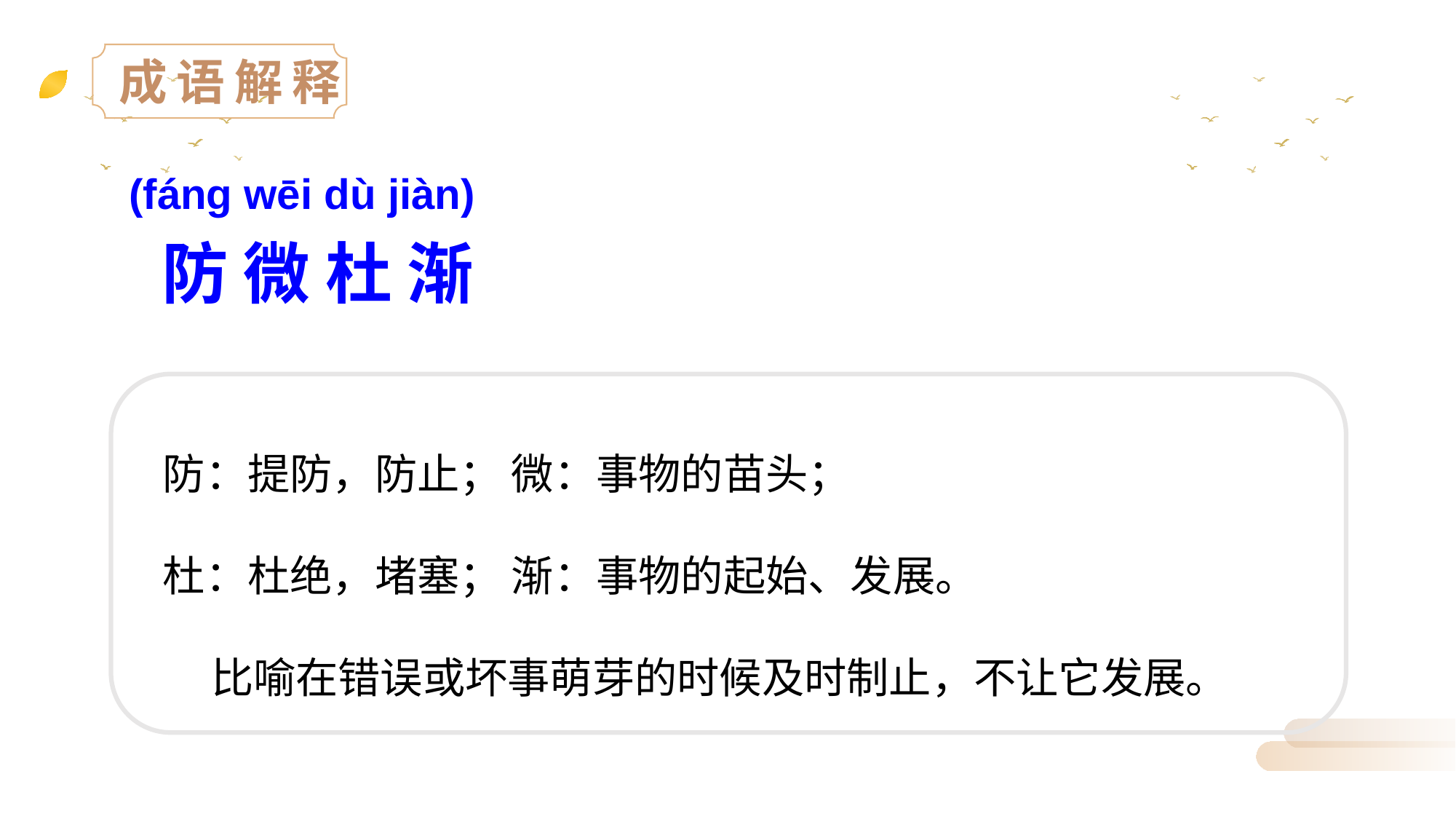

成语解释
(fáng wēi dù jiàn)
防微杜渐

防：提防，防止； 微：事物的苗头；
杜：杜绝，堵塞； 渐：事物的起始、发展。
    比喻在错误或坏事萌芽的时候及时制止，不让它发展。